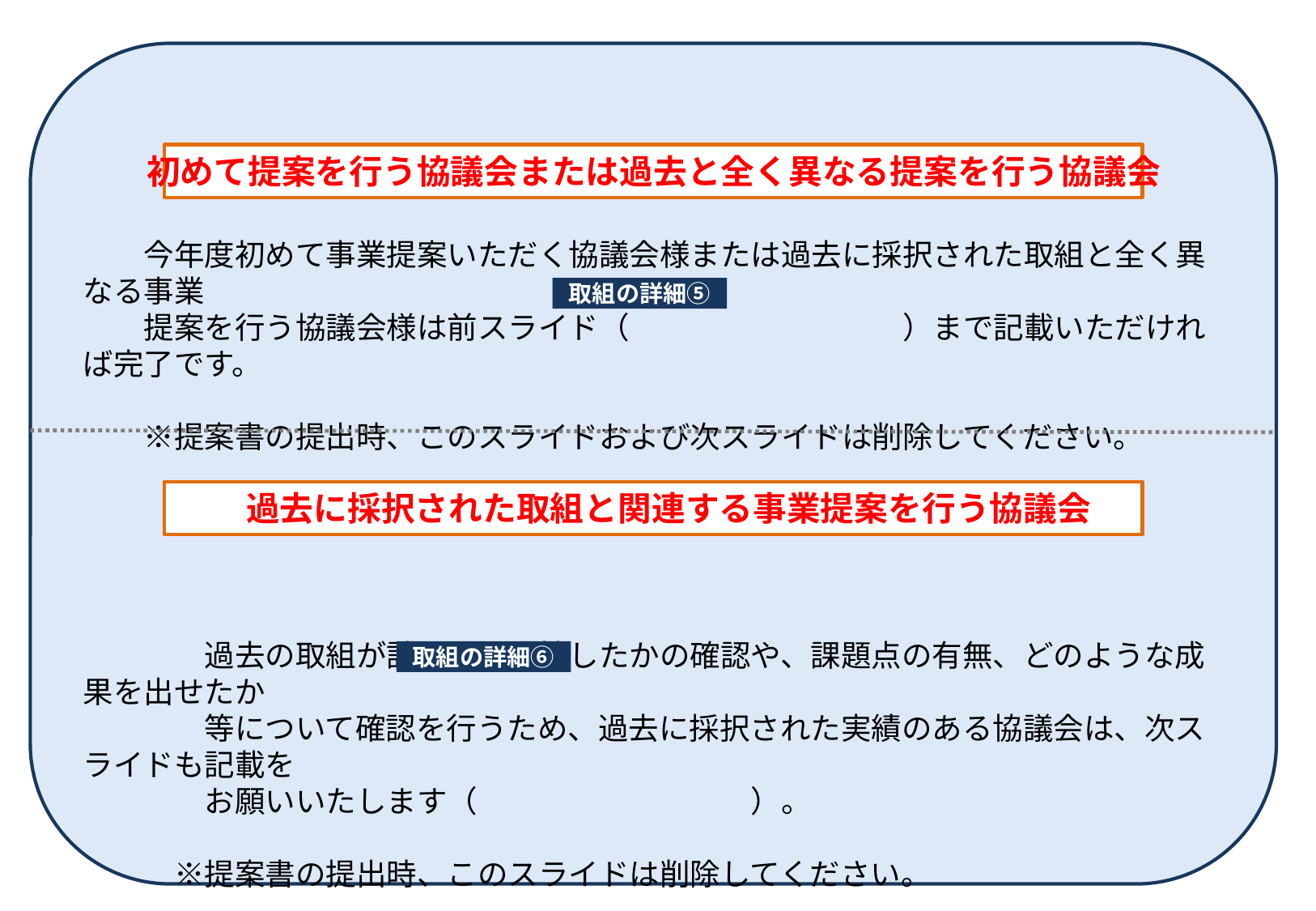

今年度初めて事業提案いただく協議会様または過去に採択された取組と全く異なる事業
　　提案を行う協議会様は前スライド（　　　　　　　　　）まで記載いただければ完了です。

　　※提案書の提出時、このスライドおよび次スライドは削除してください。

　　　　過去の取組が計画通り進捗したかの確認や、課題点の有無、どのような成果を出せたか
　　　　等について確認を行うため、過去に採択された実績のある協議会は、次スライドも記載を
　　　　お願いいたします（　　　　　　　　　）。

　　　※提案書の提出時、このスライドは削除してください。

初めて提案を行う協議会または過去と全く異なる提案を行う協議会

取組の詳細⑤
過去に採択された取組と関連する事業提案を行う協議会

取組の詳細⑥